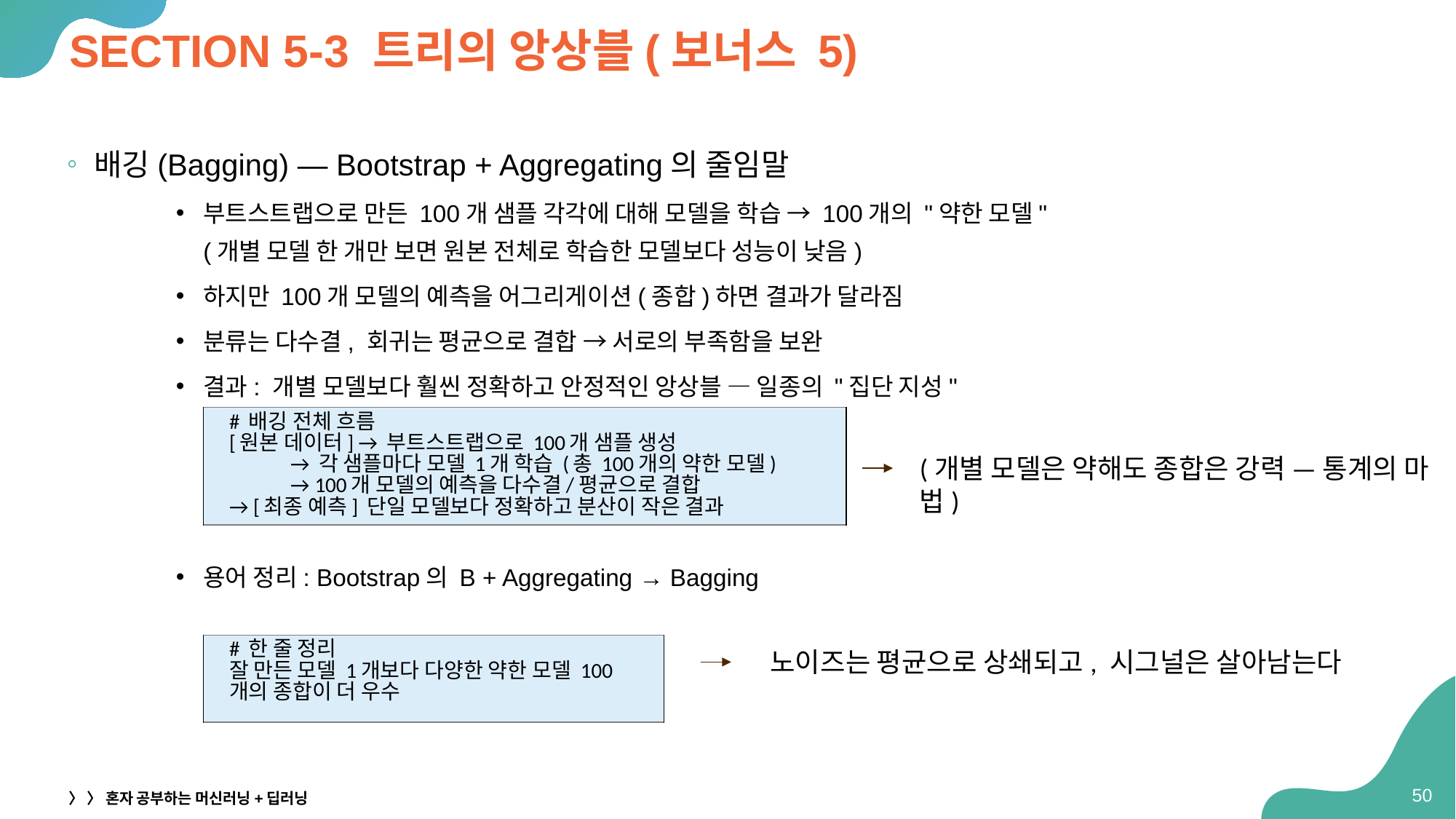

# SECTION 5-3 트리의 앙상블(보너스 5)
배깅(Bagging) — Bootstrap + Aggregating의 줄임말
부트스트랩으로 만든 100개 샘플 각각에 대해 모델을 학습 → 100개의 "약한 모델"
(개별 모델 한 개만 보면 원본 전체로 학습한 모델보다 성능이 낮음)
하지만 100개 모델의 예측을 어그리게이션(종합)하면 결과가 달라짐
분류는 다수결, 회귀는 평균으로 결합 → 서로의 부족함을 보완
결과: 개별 모델보다 훨씬 정확하고 안정적인 앙상블 — 일종의 "집단 지성"

용어 정리: Bootstrap의 B + Aggregating → Bagging
| # 배깅 전체 흐름 [원본 데이터] → 부트스트랩으로 100개 샘플 생성 → 각 샘플마다 모델 1개 학습 (총 100개의 약한 모델) → 100개 모델의 예측을 다수결/평균으로 결합 → [최종 예측] 단일 모델보다 정확하고 분산이 작은 결과 |
| --- |
(개별 모델은 약해도 종합은 강력 — 통계의 마법)
| # 한 줄 정리 잘 만든 모델 1개보다 다양한 약한 모델 100개의 종합이 더 우수 |
| --- |
노이즈는 평균으로 상쇄되고, 시그널은 살아남는다
50
〉 〉 혼자 공부하는 머신러닝+딥러닝